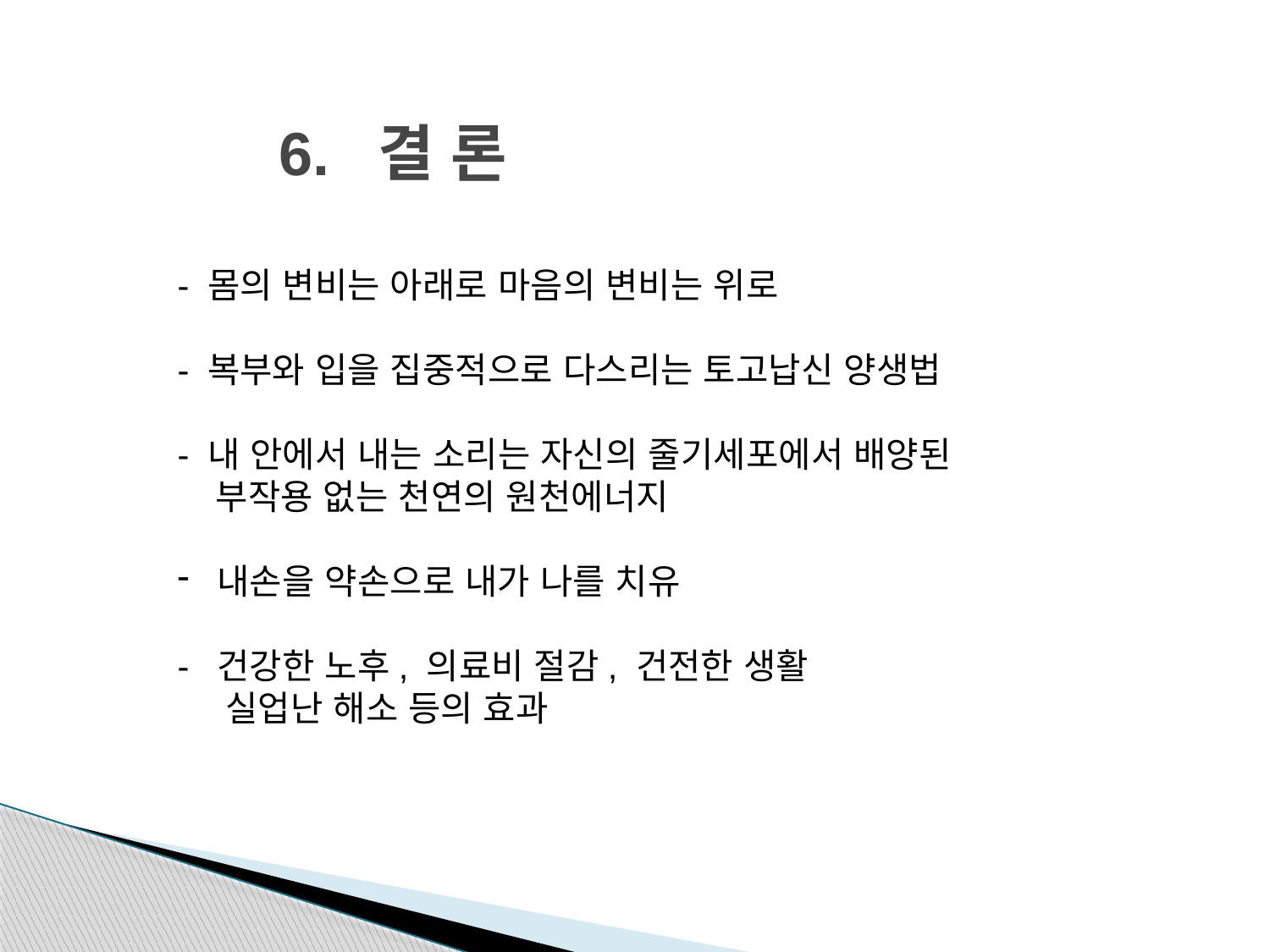

# 6.  결 론

- 몸의 변비는 아래로 마음의 변비는 위로

- 복부와 입을 집중적으로 다스리는 토고납신 양생법

- 내 안에서 내는 소리는 자신의 줄기세포에서 배양된
   부작용 없는 천연의 원천에너지

내손을 약손으로 내가 나를 치유

-  건강한 노후, 의료비 절감, 건전한 생활
    실업난 해소 등의 효과